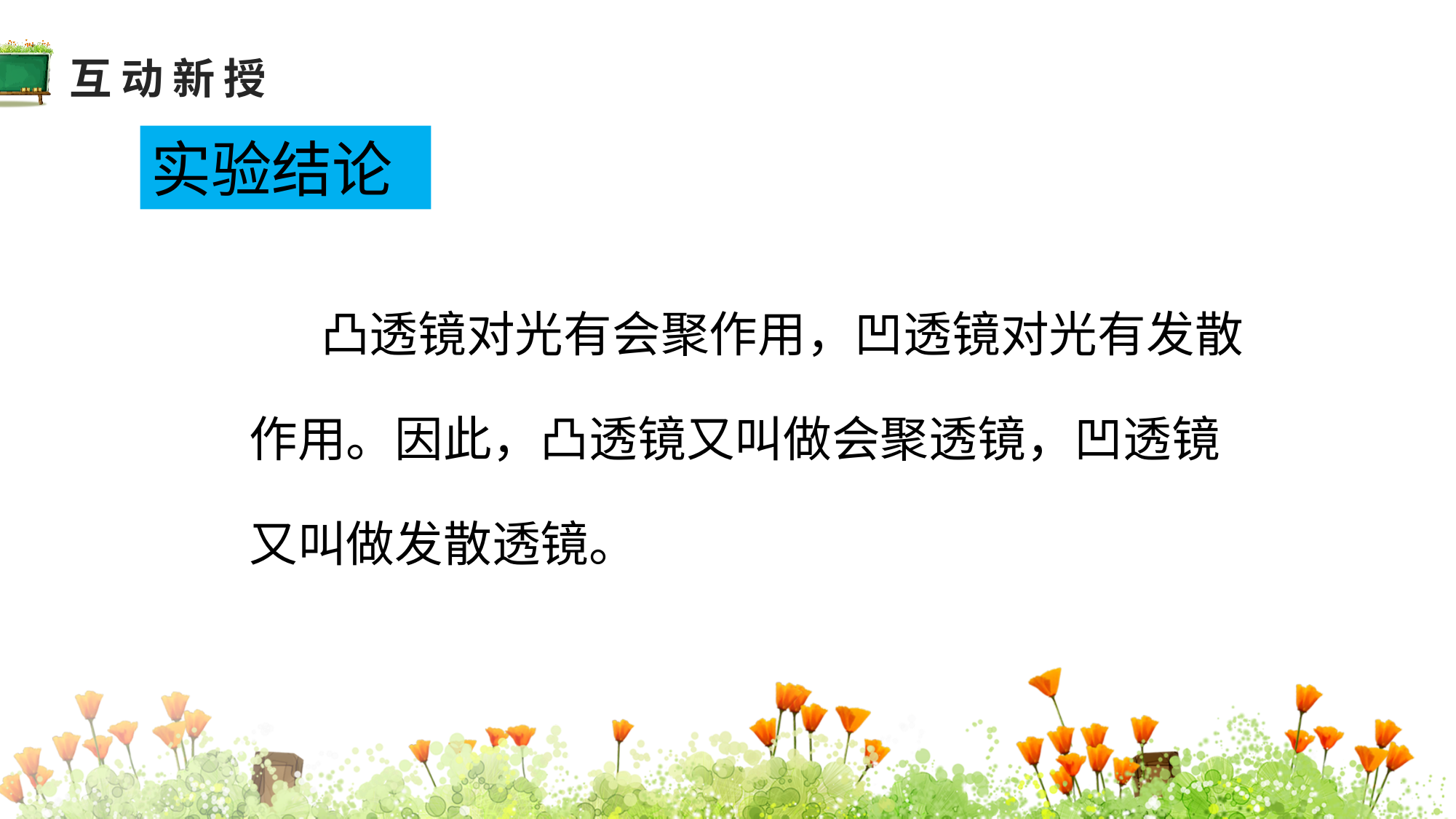

互动新授
实验结论
凸透镜对光有会聚作用，凹透镜对光有发散作用。因此，凸透镜又叫做会聚透镜，凹透镜又叫做发散透镜。